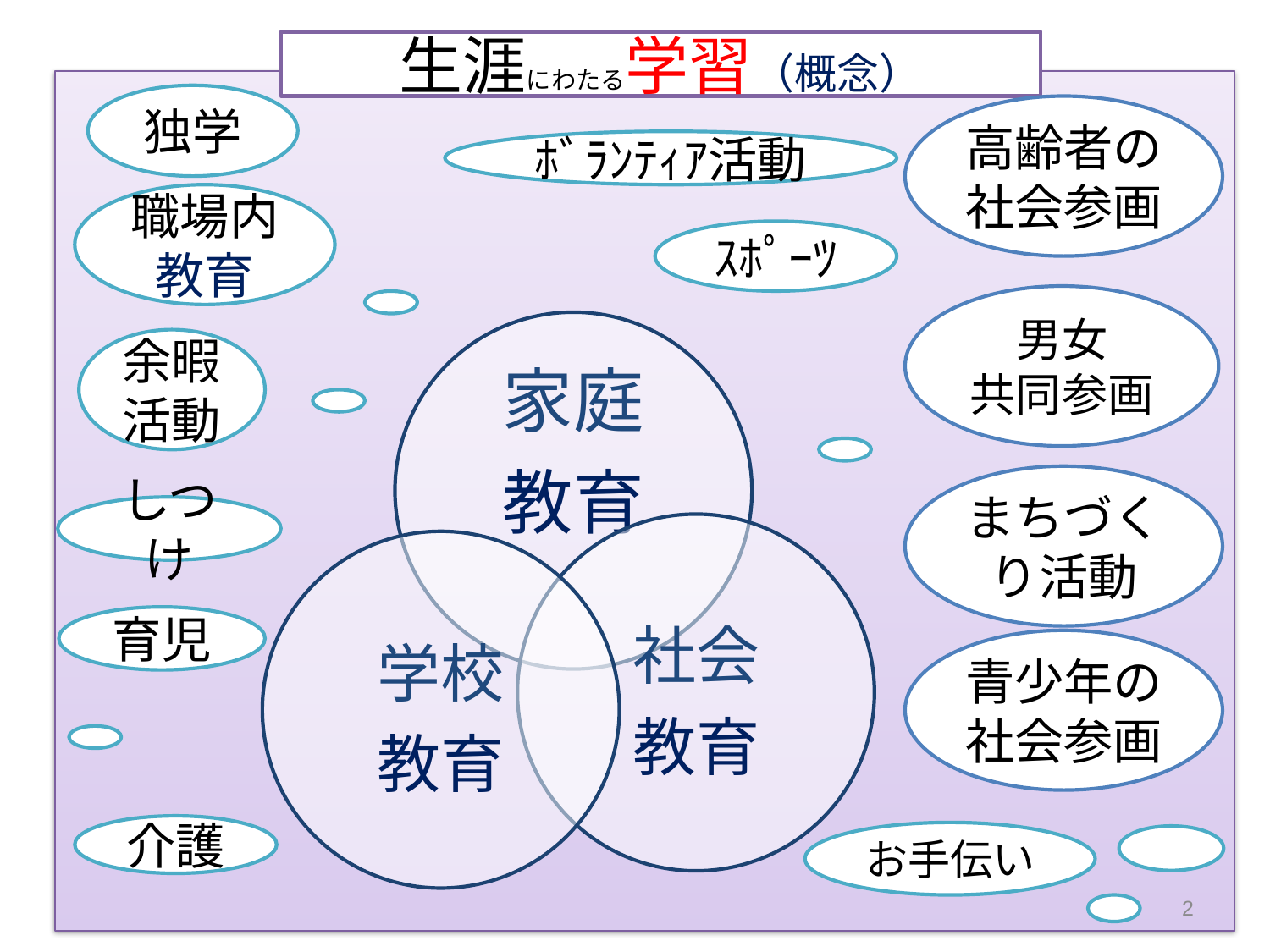

生涯にわたる学習（概念）

独学
高齢者の
社会参画
ﾎﾞﾗﾝﾃｨｱ活動
職場内教育
ｽﾎﾟｰﾂ
家庭
教育
社会
教育
学校
教育
男女
共同参画

余暇活動

まちづくり活動
しつけ
育児
青少年の
社会参画

介護
お手伝い

2